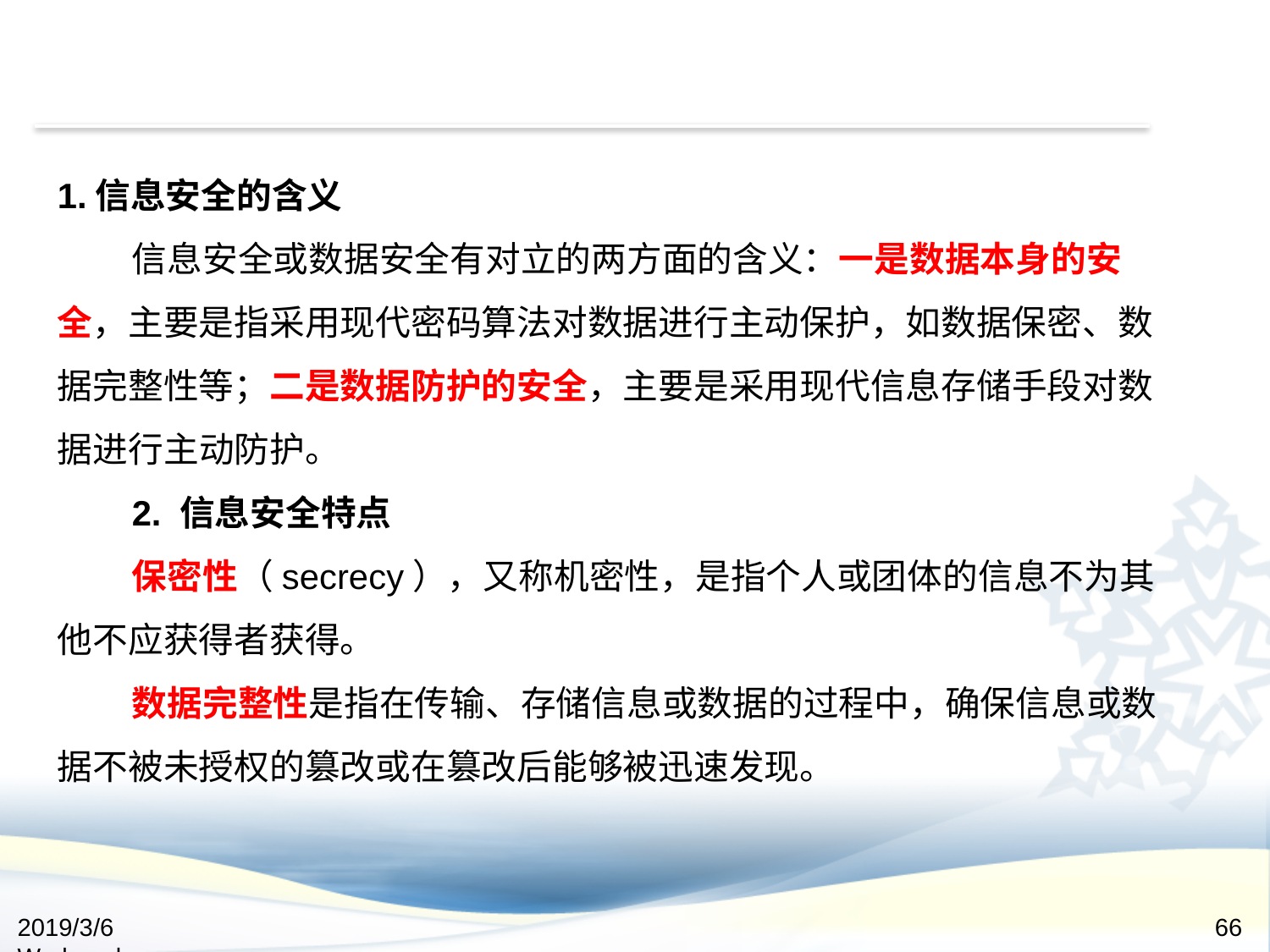

1.信息安全的含义
信息安全或数据安全有对立的两方面的含义：一是数据本身的安全，主要是指采用现代密码算法对数据进行主动保护，如数据保密、数据完整性等；二是数据防护的安全，主要是采用现代信息存储手段对数据进行主动防护。
2. 信息安全特点
保密性（secrecy），又称机密性，是指个人或团体的信息不为其他不应获得者获得。
数据完整性是指在传输、存储信息或数据的过程中，确保信息或数据不被未授权的篡改或在篡改后能够被迅速发现。